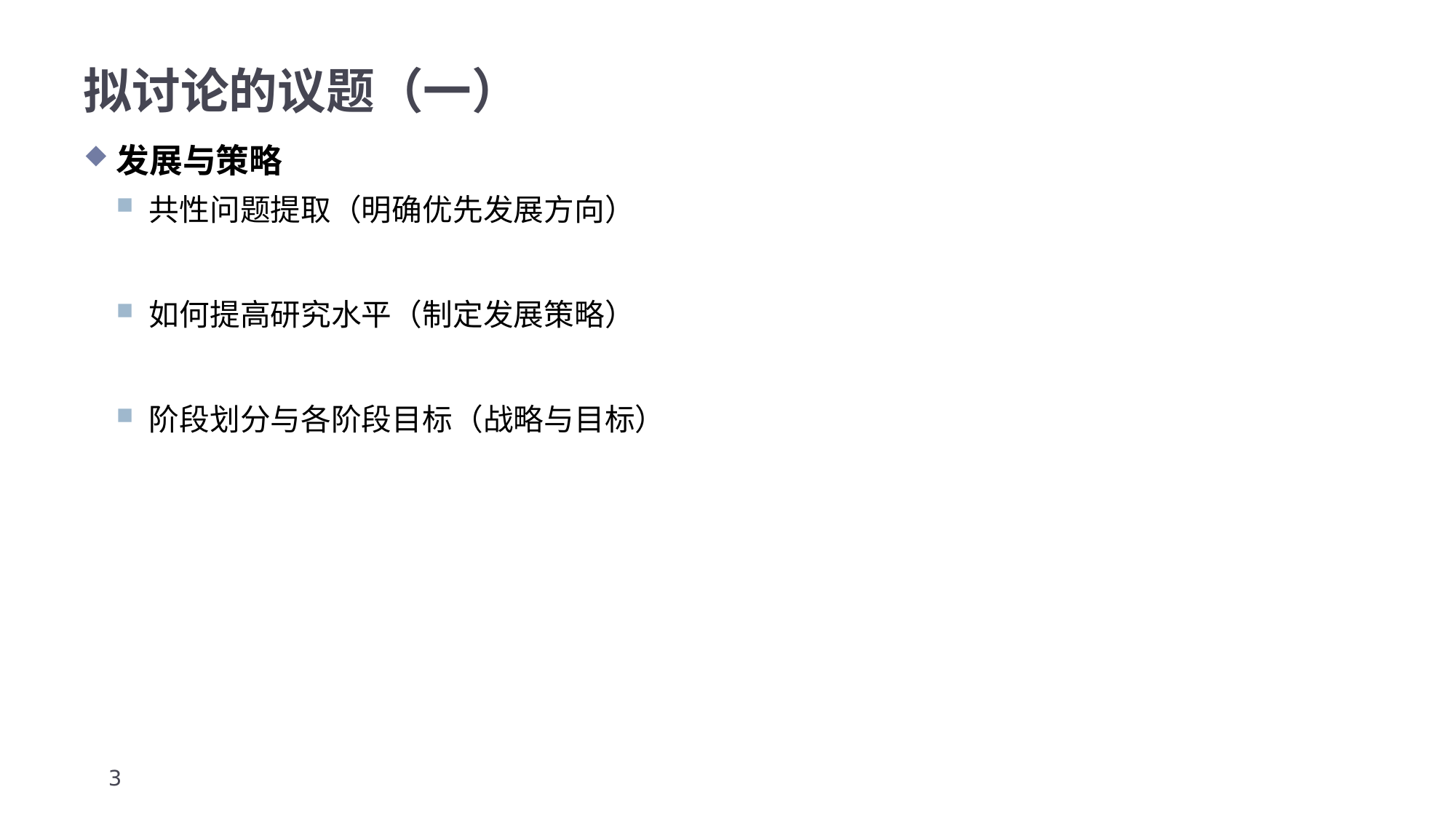

# 拟讨论的议题（一）
发展与策略
共性问题提取（明确优先发展方向）

如何提高研究水平（制定发展策略）

阶段划分与各阶段目标（战略与目标）

3